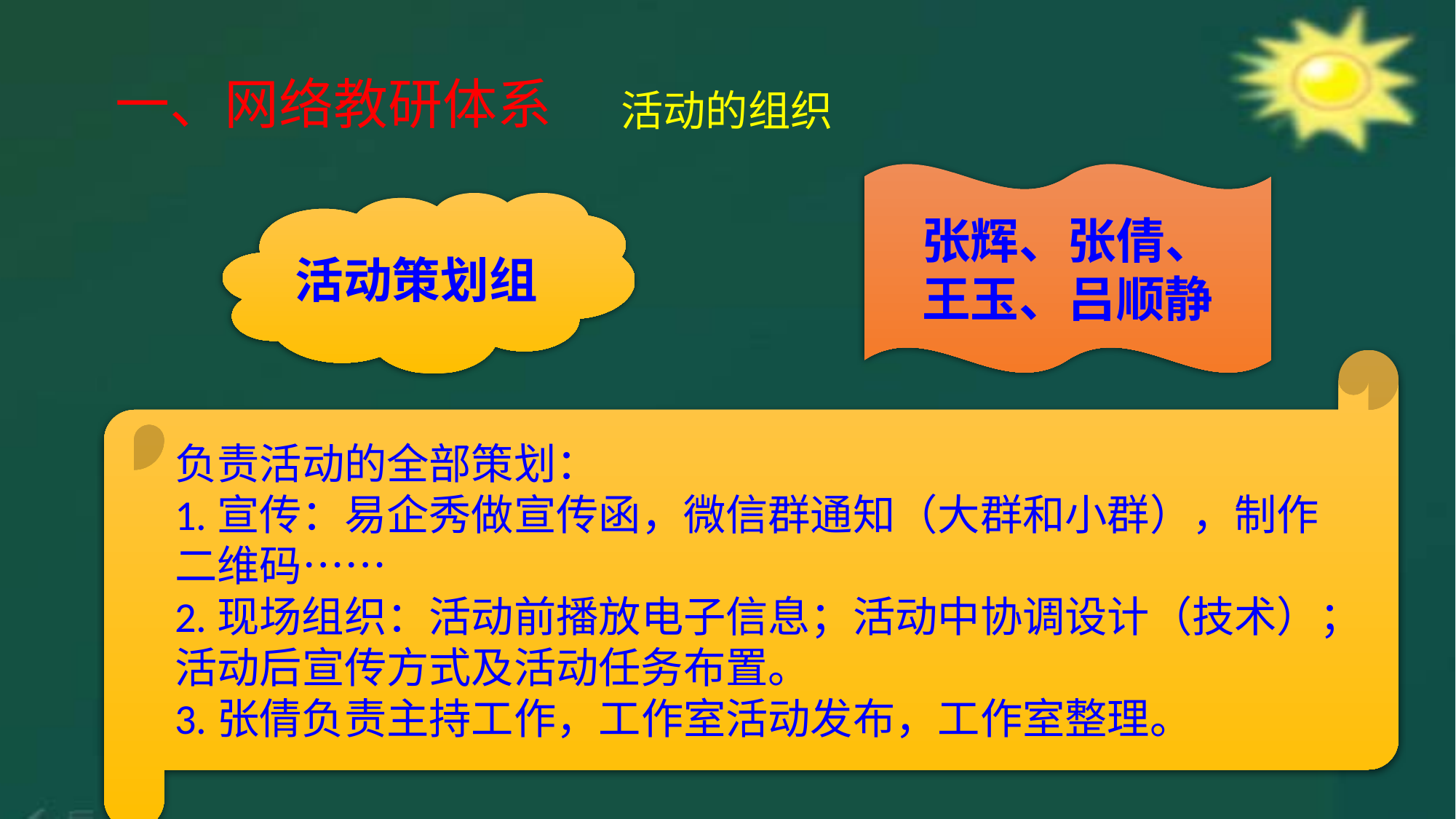

一、网络教研体系
活动的组织
张辉、张倩、
王玉、吕顺静
活动策划组
负责活动的全部策划：
1.宣传：易企秀做宣传函，微信群通知（大群和小群），制作二维码……
2.现场组织：活动前播放电子信息；活动中协调设计（技术）；活动后宣传方式及活动任务布置。
3.张倩负责主持工作，工作室活动发布，工作室整理。